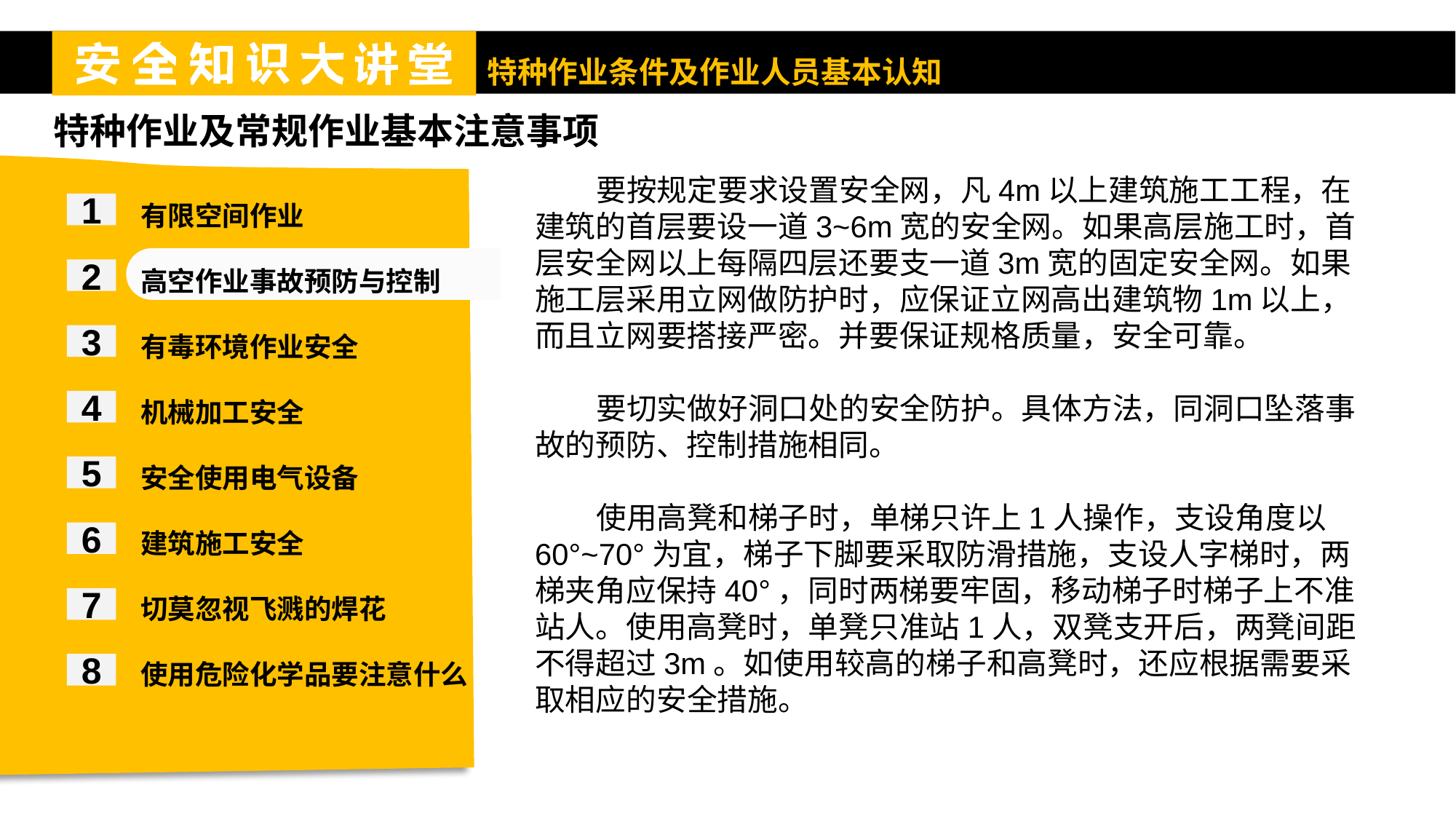

特种作业及常规作业基本注意事项
有限空间作业
高空作业事故预防与控制
有毒环境作业安全
机械加工安全
安全使用电气设备
建筑施工安全
切莫忽视飞溅的焊花
使用危险化学品要注意什么
        要按规定要求设置安全网，凡4m以上建筑施工工程，在建筑的首层要设一道3~6m宽的安全网。如果高层施工时，首层安全网以上每隔四层还要支一道3m宽的固定安全网。如果施工层采用立网做防护时，应保证立网高出建筑物1m以上，而且立网要搭接严密。并要保证规格质量，安全可靠。

        要切实做好洞口处的安全防护。具体方法，同洞口坠落事故的预防、控制措施相同。

        使用高凳和梯子时，单梯只许上1人操作，支设角度以60°~70°为宜，梯子下脚要采取防滑措施，支设人字梯时，两梯夹角应保持40°，同时两梯要牢固，移动梯子时梯子上不准站人。使用高凳时，单凳只准站1人，双凳支开后，两凳间距不得超过3m。如使用较高的梯子和高凳时，还应根据需要采取相应的安全措施。
1
2
3
4
5
6
7
8